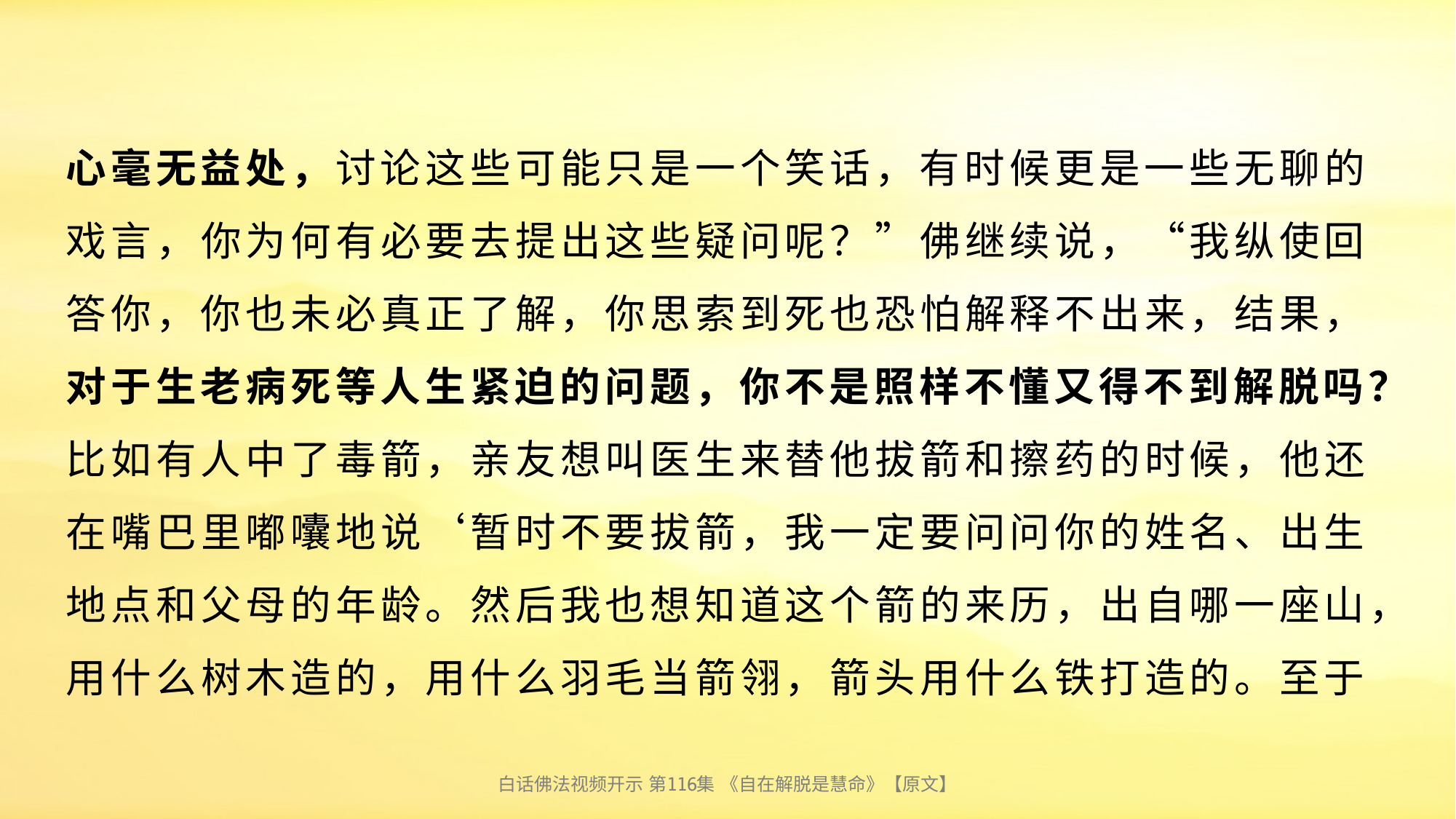

# 心毫无益处，讨论这些可能只是一个笑话，有时候更是一些无聊的戏言，你为何有必要去提出这些疑问呢？”佛继续说，“我纵使回答你，你也未必真正了解，你思索到死也恐怕解释不出来，结果，对于生老病死等人生紧迫的问题，你不是照样不懂又得不到解脱吗？比如有人中了毒箭，亲友想叫医生来替他拔箭和擦药的时候，他还在嘴巴里嘟囔地说‘暂时不要拔箭，我一定要问问你的姓名、出生地点和父母的年龄。然后我也想知道这个箭的来历，出自哪一座山，用什么树木造的，用什么羽毛当箭翎，箭头用什么铁打造的。至于
白话佛法视频开示 第116集 《自在解脱是慧命》【原文】